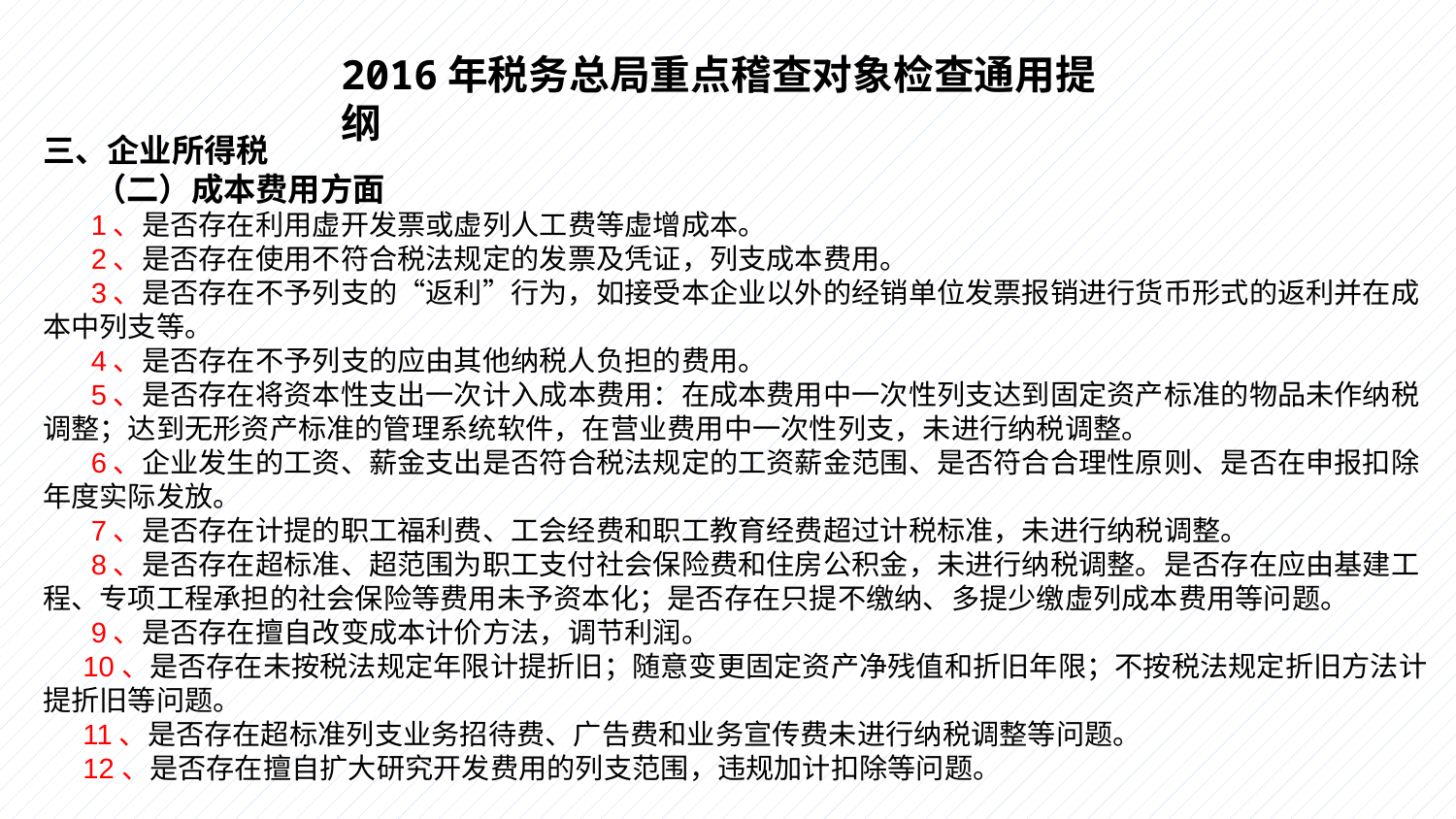

2016年税务总局重点稽查对象检查通用提纲
三、企业所得税
      （二）成本费用方面
      1、是否存在利用虚开发票或虚列人工费等虚增成本。
      2、是否存在使用不符合税法规定的发票及凭证，列支成本费用。
      3、是否存在不予列支的“返利”行为，如接受本企业以外的经销单位发票报销进行货币形式的返利并在成本中列支等。
      4、是否存在不予列支的应由其他纳税人负担的费用。
      5、是否存在将资本性支出一次计入成本费用：在成本费用中一次性列支达到固定资产标准的物品未作纳税调整；达到无形资产标准的管理系统软件，在营业费用中一次性列支，未进行纳税调整。
      6、企业发生的工资、薪金支出是否符合税法规定的工资薪金范围、是否符合合理性原则、是否在申报扣除年度实际发放。
      7、是否存在计提的职工福利费、工会经费和职工教育经费超过计税标准，未进行纳税调整。
      8、是否存在超标准、超范围为职工支付社会保险费和住房公积金，未进行纳税调整。是否存在应由基建工程、专项工程承担的社会保险等费用未予资本化；是否存在只提不缴纳、多提少缴虚列成本费用等问题。
      9、是否存在擅自改变成本计价方法，调节利润。
     10、是否存在未按税法规定年限计提折旧；随意变更固定资产净残值和折旧年限；不按税法规定折旧方法计提折旧等问题。
     11、是否存在超标准列支业务招待费、广告费和业务宣传费未进行纳税调整等问题。
     12、是否存在擅自扩大研究开发费用的列支范围，违规加计扣除等问题。